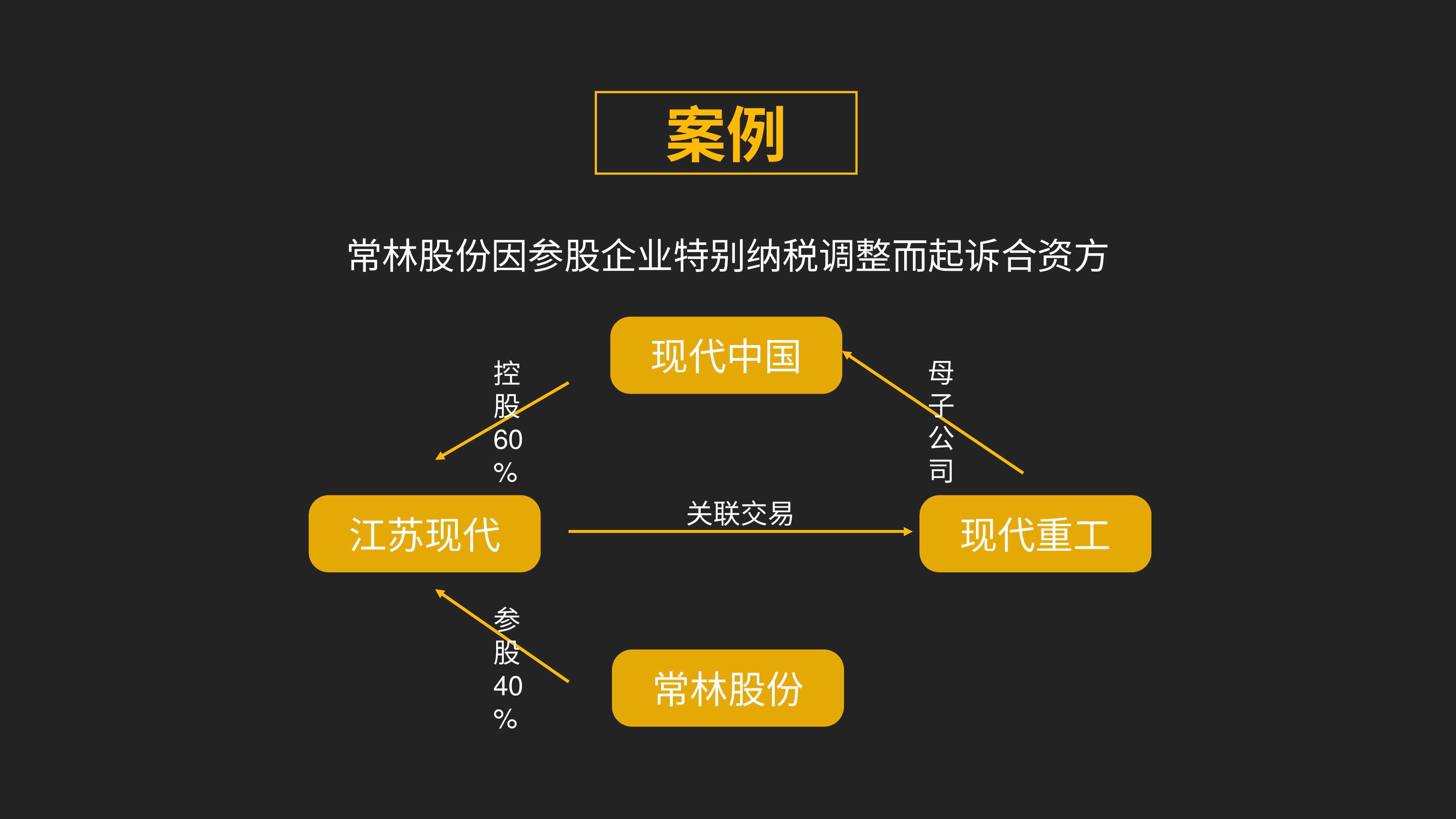

案例

常林股份因参股企业特别纳税调整而起诉合资方
现代中国
母子公司
控股60%

关联交易
江苏现代
现代重工

参股40%
常林股份